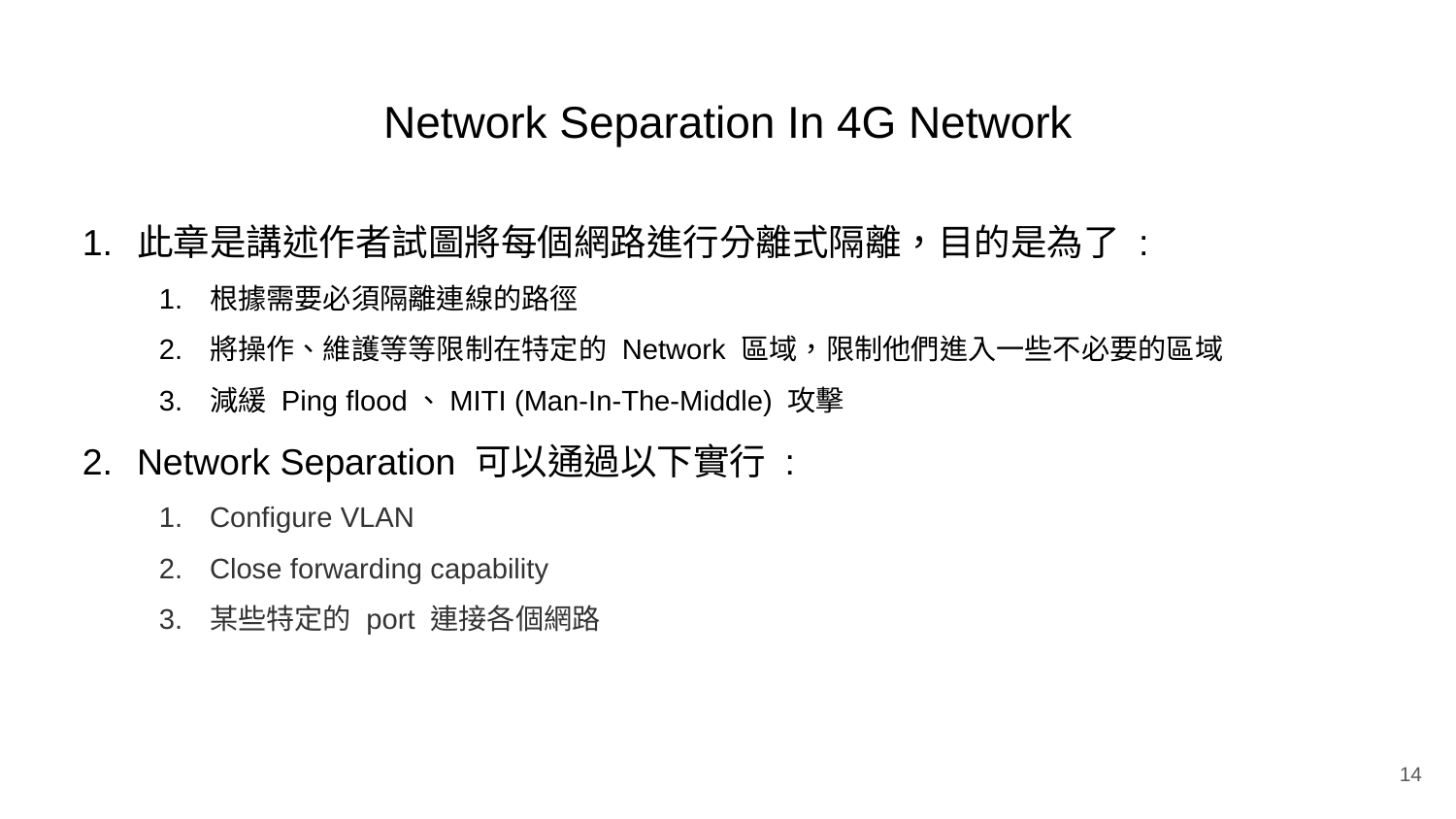

# Network Separation In 4G Network
此章是講述作者試圖將每個網路進行分離式隔離，目的是為了 :
根據需要必須隔離連線的路徑
將操作、維護等等限制在特定的 Network 區域，限制他們進入一些不必要的區域
減緩 Ping flood、MITI (Man-In-The-Middle) 攻擊
Network Separation 可以通過以下實行 :
Configure VLAN
Close forwarding capability
某些特定的 port 連接各個網路
14